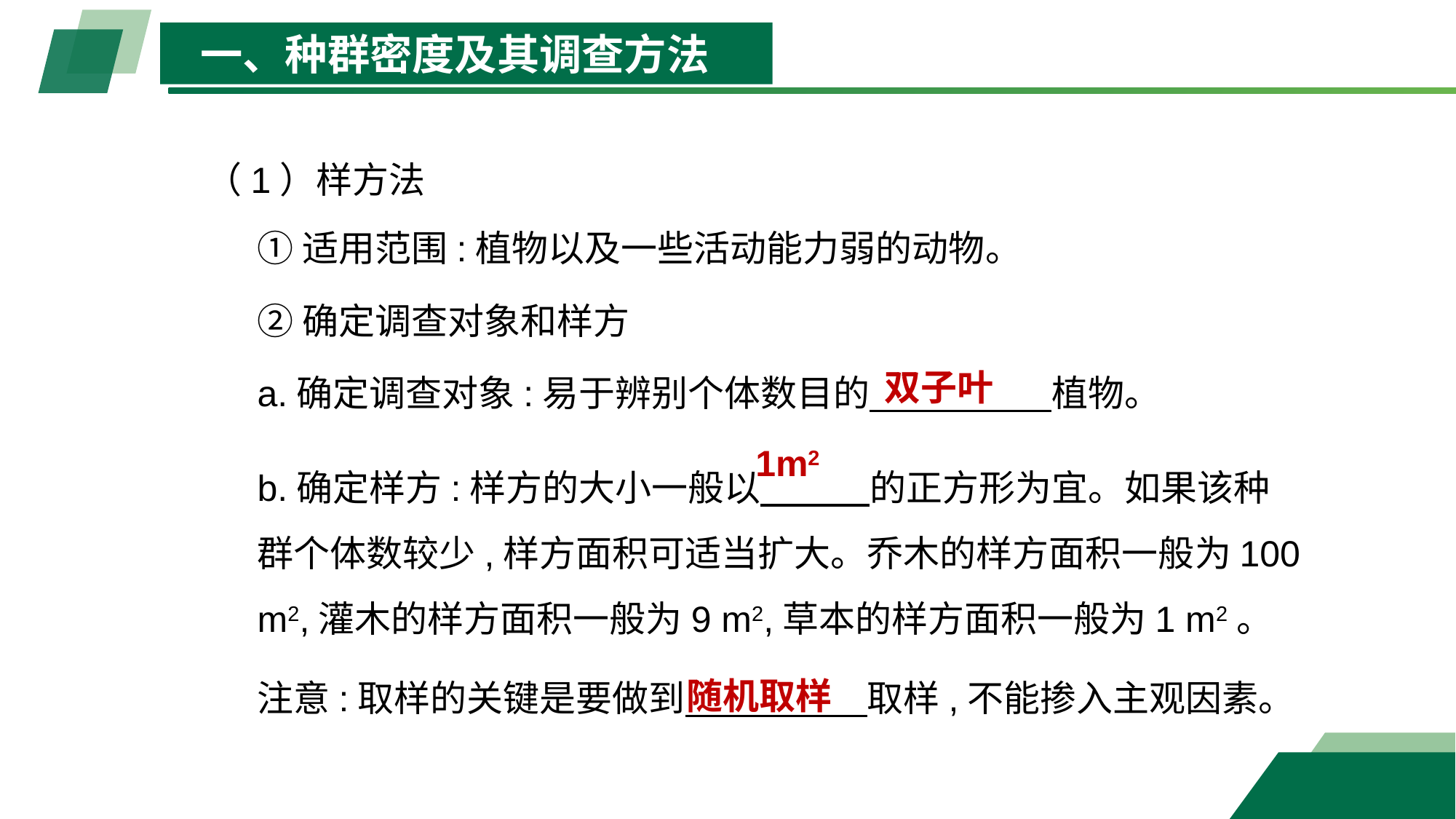

一、种群密度及其调查方法
（1）样方法
①适用范围:植物以及一些活动能力弱的动物。
②确定调查对象和样方
双子叶
a.确定调查对象:易于辨别个体数目的　　　　　植物。

1m2
b.确定样方:样方的大小一般以　　　的正方形为宜。如果该种群个体数较少,样方面积可适当扩大。乔木的样方面积一般为100 m2,灌木的样方面积一般为9 m2,草本的样方面积一般为1 m2。
随机取样
注意:取样的关键是要做到　　　　　取样,不能掺入主观因素。